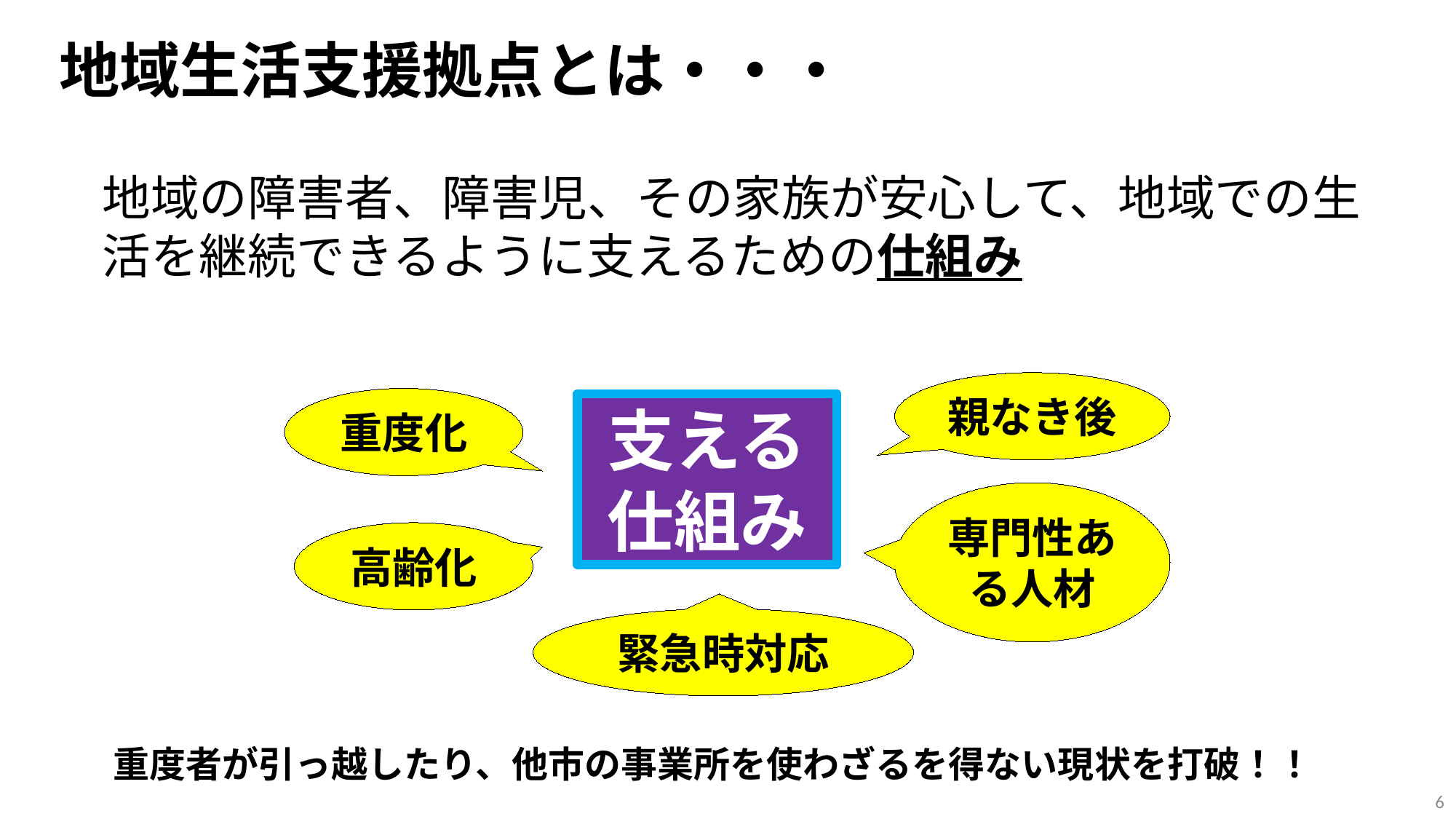

地域生活支援拠点とは・・・
地域の障害者、障害児、その家族が安心して、地域での生活を継続できるように支えるための仕組み
親なき後
重度化
支える
仕組み
専門性ある人材
高齢化
緊急時対応
重度者が引っ越したり、他市の事業所を使わざるを得ない現状を打破！！
6